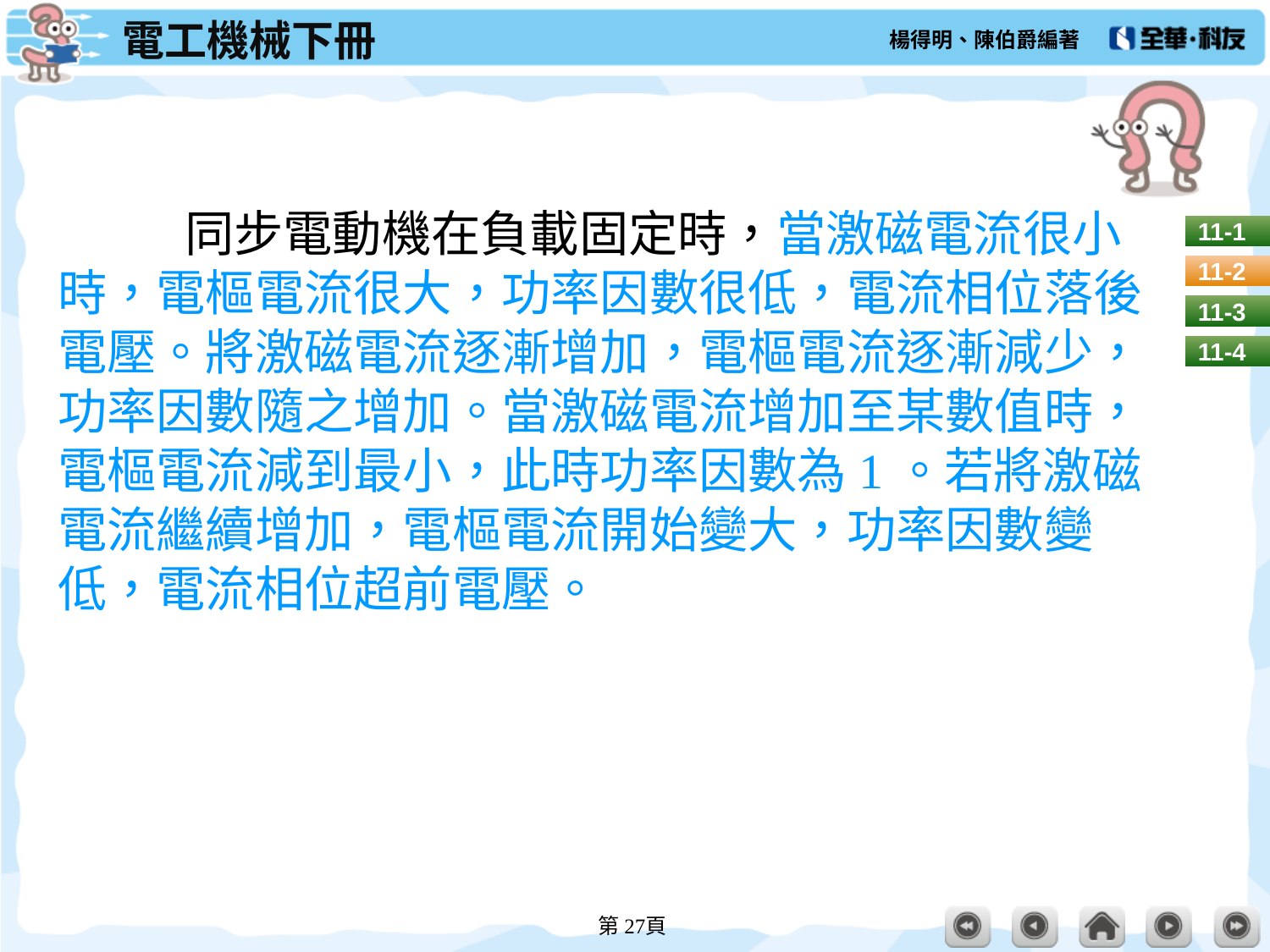

#
	同步電動機在負載固定時，當激磁電流很小時，電樞電流很大，功率因數很低，電流相位落後電壓。將激磁電流逐漸增加，電樞電流逐漸減少，功率因數隨之增加。當激磁電流增加至某數值時，電樞電流減到最小，此時功率因數為1。若將激磁電流繼續增加，電樞電流開始變大，功率因數變低，電流相位超前電壓。